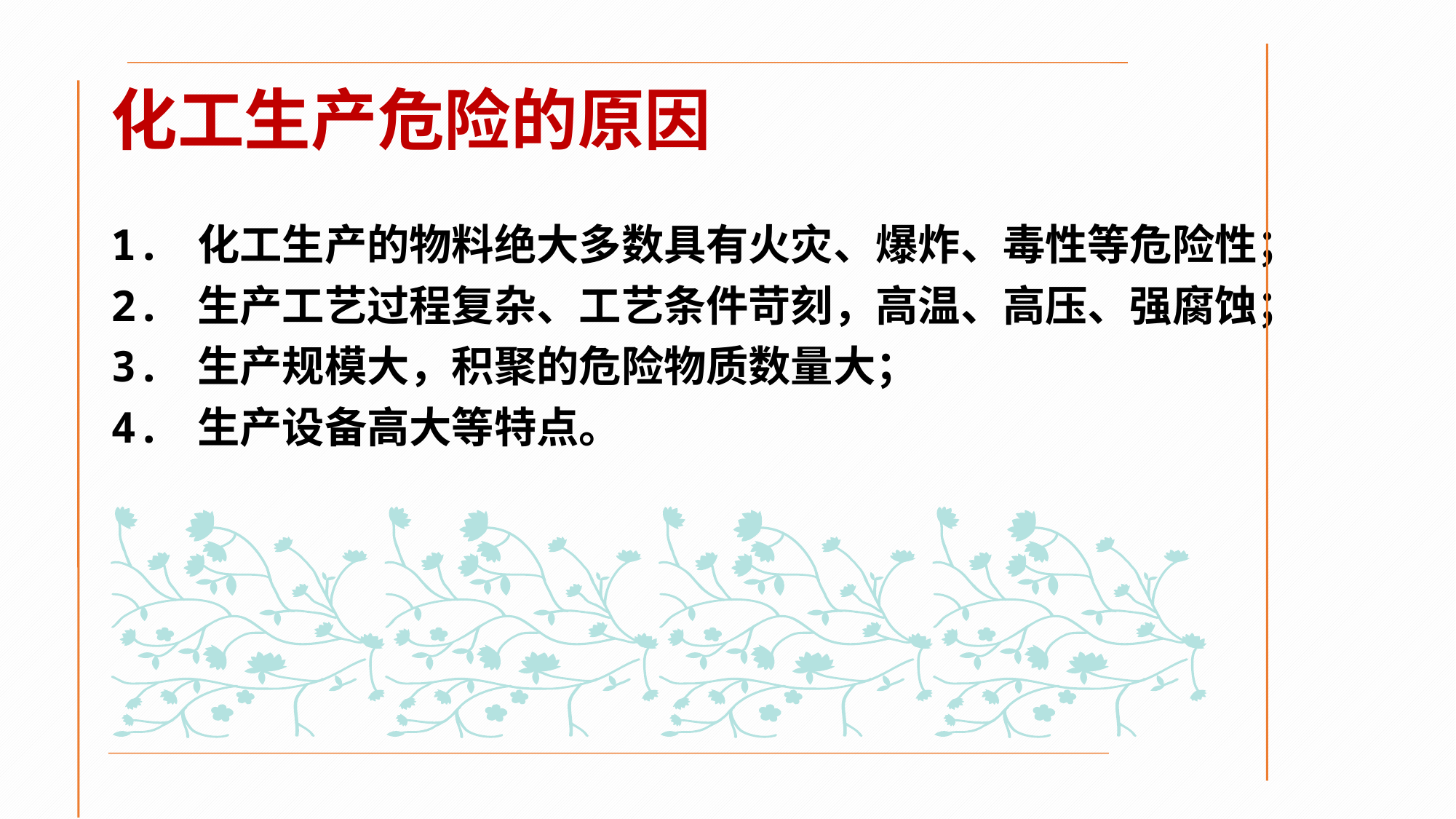

化工生产危险的原因

# 1. 化工生产的物料绝大多数具有火灾、爆炸、毒性等危险性；
2. 生产工艺过程复杂、工艺条件苛刻，高温、高压、强腐蚀；
3. 生产规模大，积聚的危险物质数量大；
4. 生产设备高大等特点。